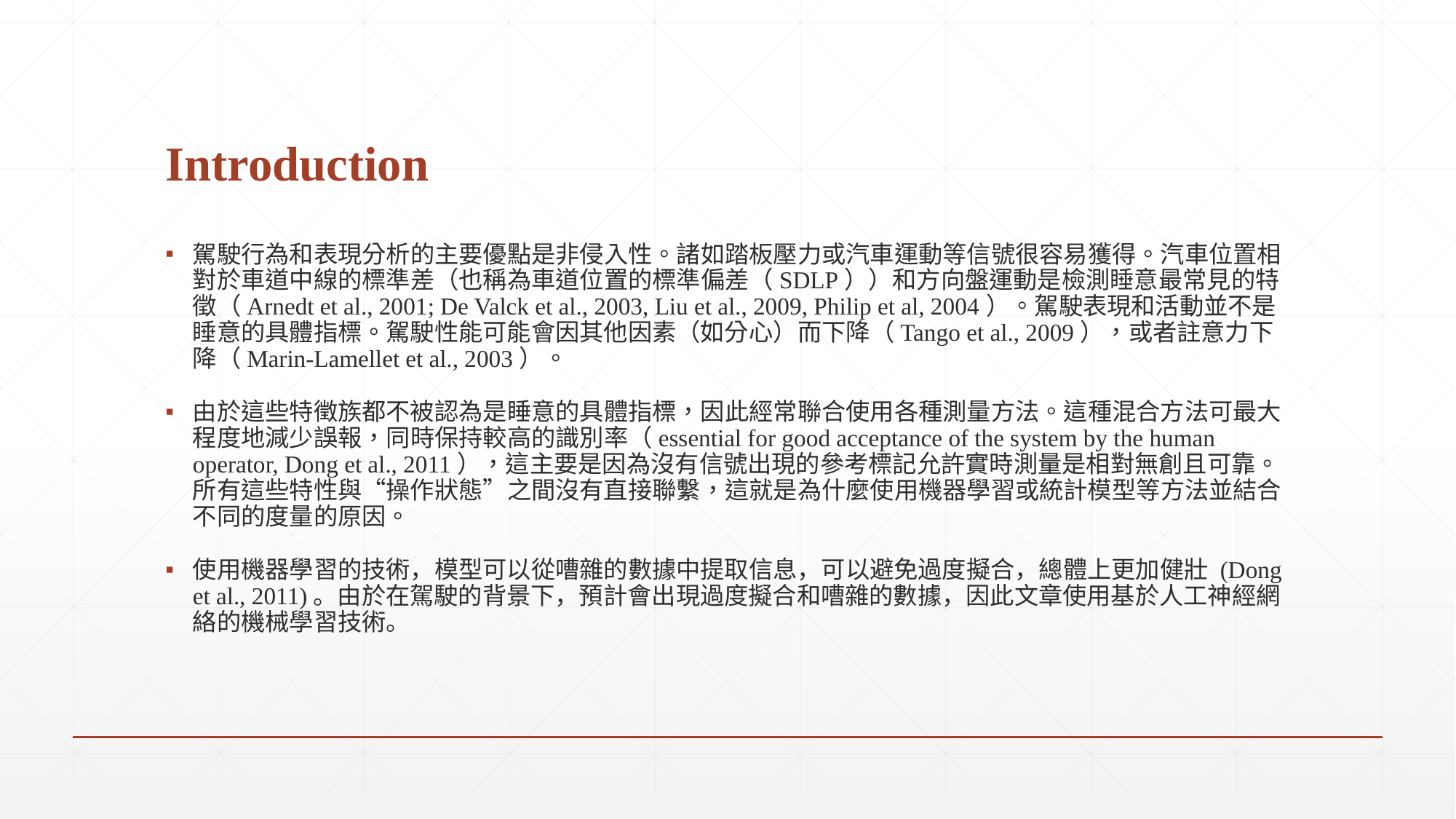

# Introduction
駕駛行為和表現分析的主要優點是非侵入性。諸如踏板壓力或汽車運動等信號很容易獲得。汽車位置相對於車道中線的標準差（也稱為車道位置的標準偏差（SDLP））和方向盤運動是檢測睡意最常見的特徵（Arnedt et al., 2001; De Valck et al., 2003, Liu et al., 2009, Philip et al, 2004）。駕駛表現和活動並不是睡意的具體指標。駕駛性能可能會因其他因素（如分心）而下降（Tango et al., 2009），或者註意力下降（Marin-Lamellet et al., 2003）。
由於這些特徵族都不被認為是睡意的具體指標，因此經常聯合使用各種測量方法。這種混合方法可最大程度地減少誤報，同時保持較高的識別率（essential for good acceptance of the system by the human operator, Dong et al., 2011），這主要是因為沒有信號出現的參考標記允許實時測量是相對無創且可靠。所有這些特性與“操作狀態”之間沒有直接聯繫，這就是為什麼使用機器學習或統計模型等方法並結合不同的度量的原因。
使用機器學習的技術，模型可以從嘈雜的數據中提取信息，可以避免過度擬合，總體上更加健壯 (Dong et al., 2011)。由於在駕駛的背景下，預計會出現過度擬合和嘈雜的數據，因此文章使用基於人工神經網絡的機械學習技術。